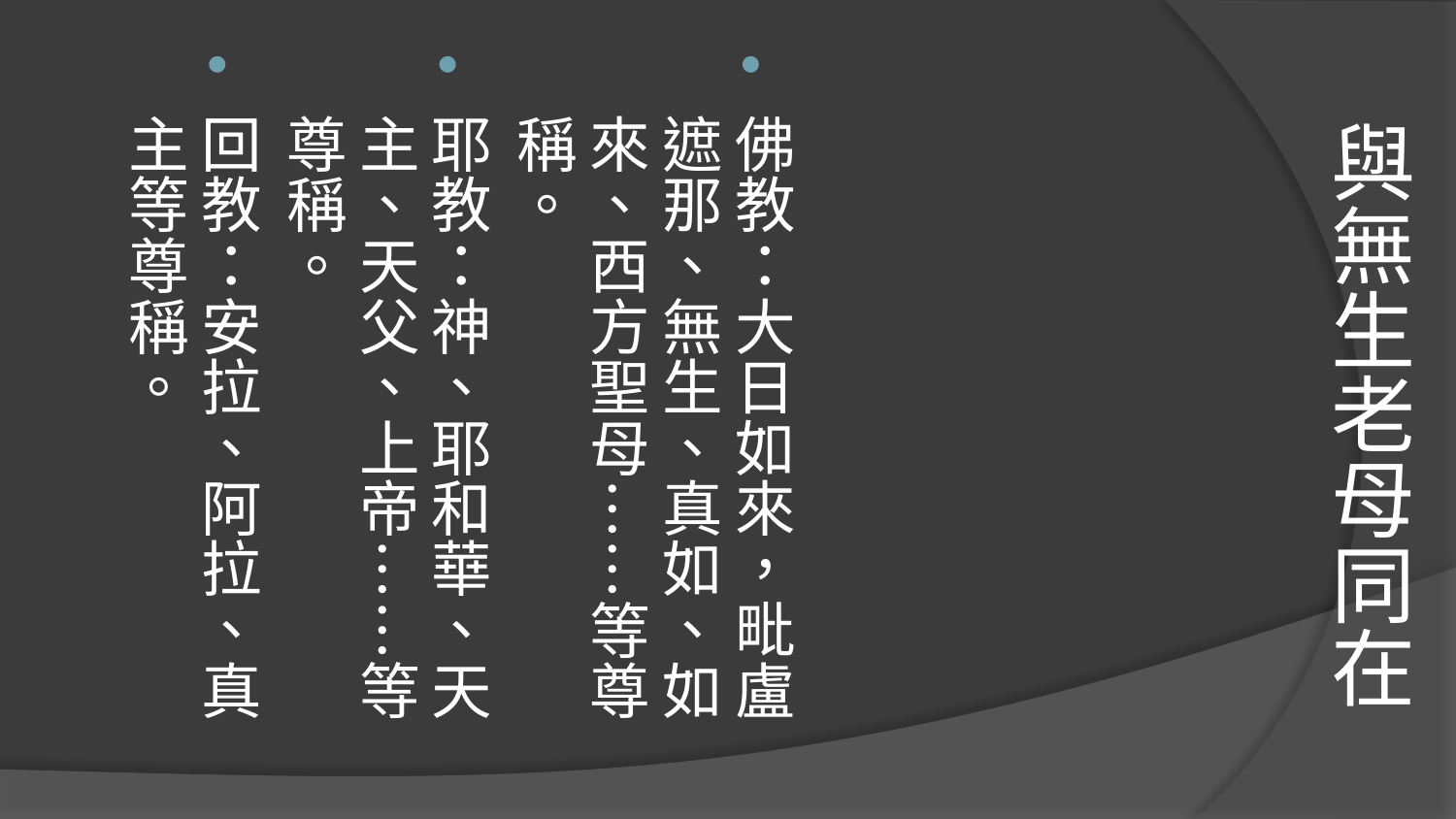

佛教：大日如來，毗盧遮那、無生、真如、如來、西方聖母……等尊稱。
耶教：神、耶和華、天主、天父、上帝……等尊稱。
回教：安拉、阿拉、真主等尊稱。

# 與無生老母同在